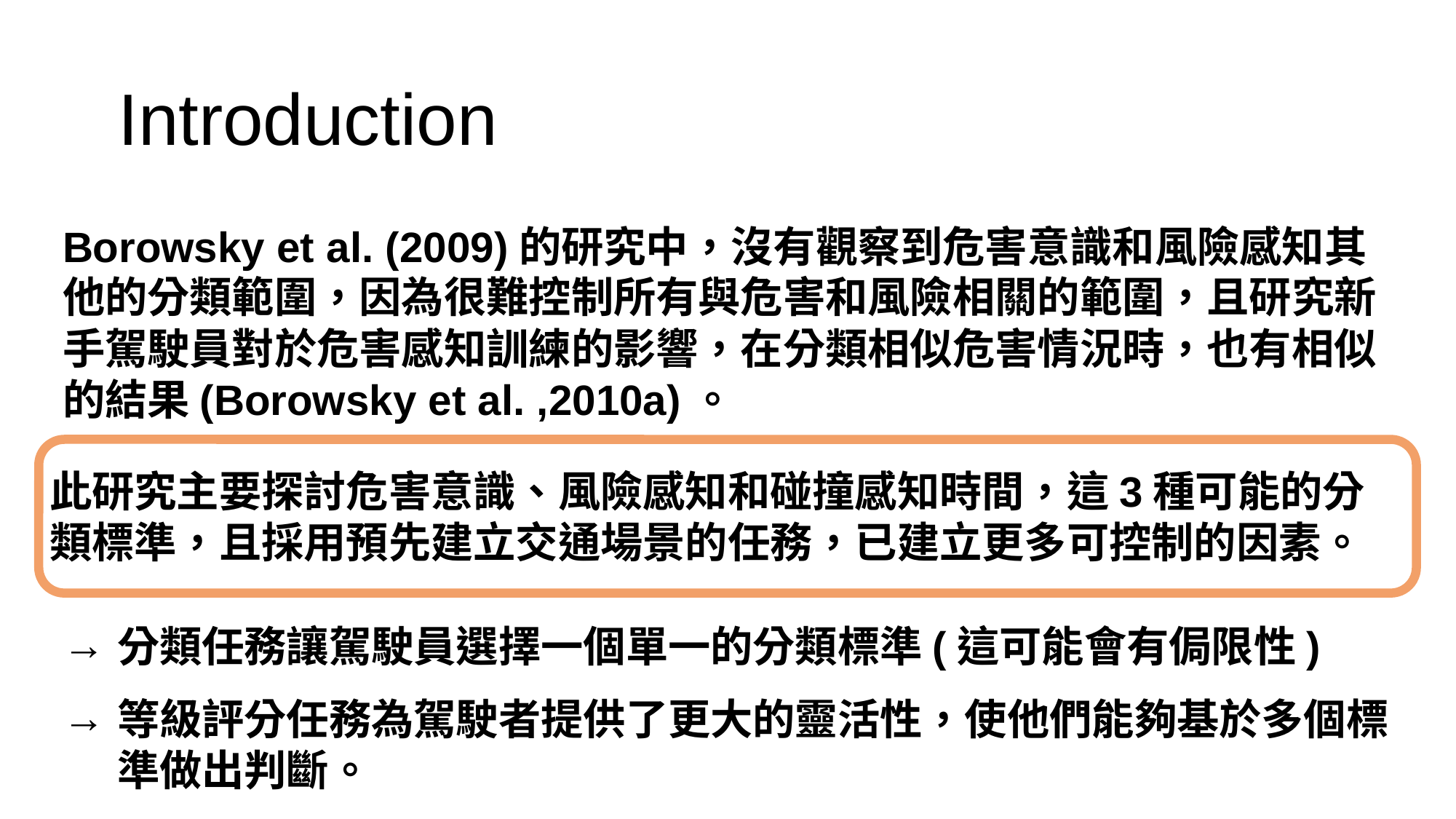

Introduction
Borowsky et al. (2009)的研究中，沒有觀察到危害意識和風險感知其他的分類範圍，因為很難控制所有與危害和風險相關的範圍，且研究新手駕駛員對於危害感知訓練的影響，在分類相似危害情況時，也有相似的結果(Borowsky et al. ,2010a)。

此研究主要探討危害意識、風險感知和碰撞感知時間，這3種可能的分類標準，且採用預先建立交通場景的任務，已建立更多可控制的因素。
分類任務讓駕駛員選擇一個單一的分類標準(這可能會有侷限性)
等級評分任務為駕駛者提供了更大的靈活性，使他們能夠基於多個標準做出判斷。